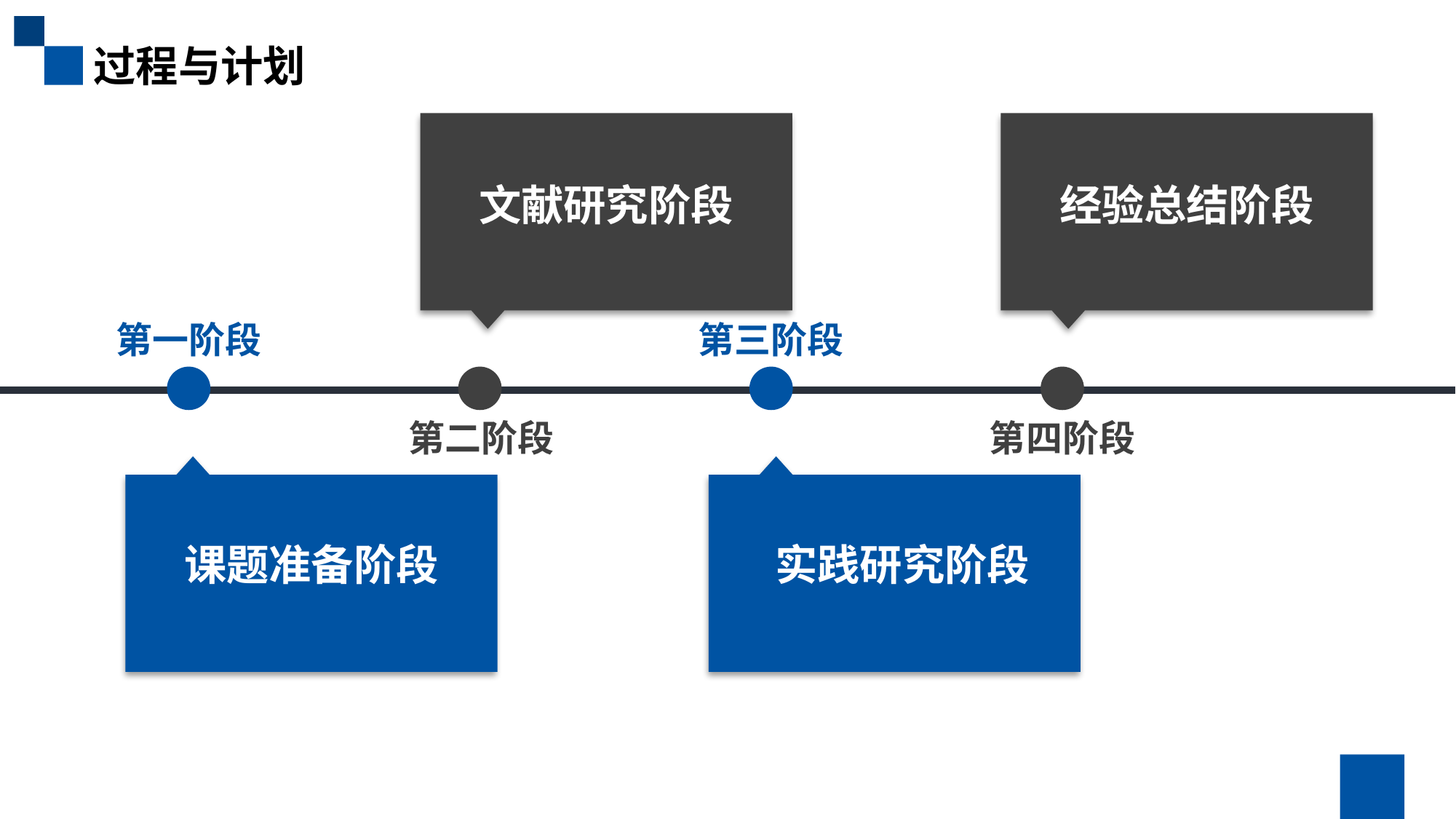

过程与计划

文献研究阶段

经验总结阶段
第一阶段
第三阶段

第二阶段
第四阶段

课题准备阶段

实践研究阶段
15